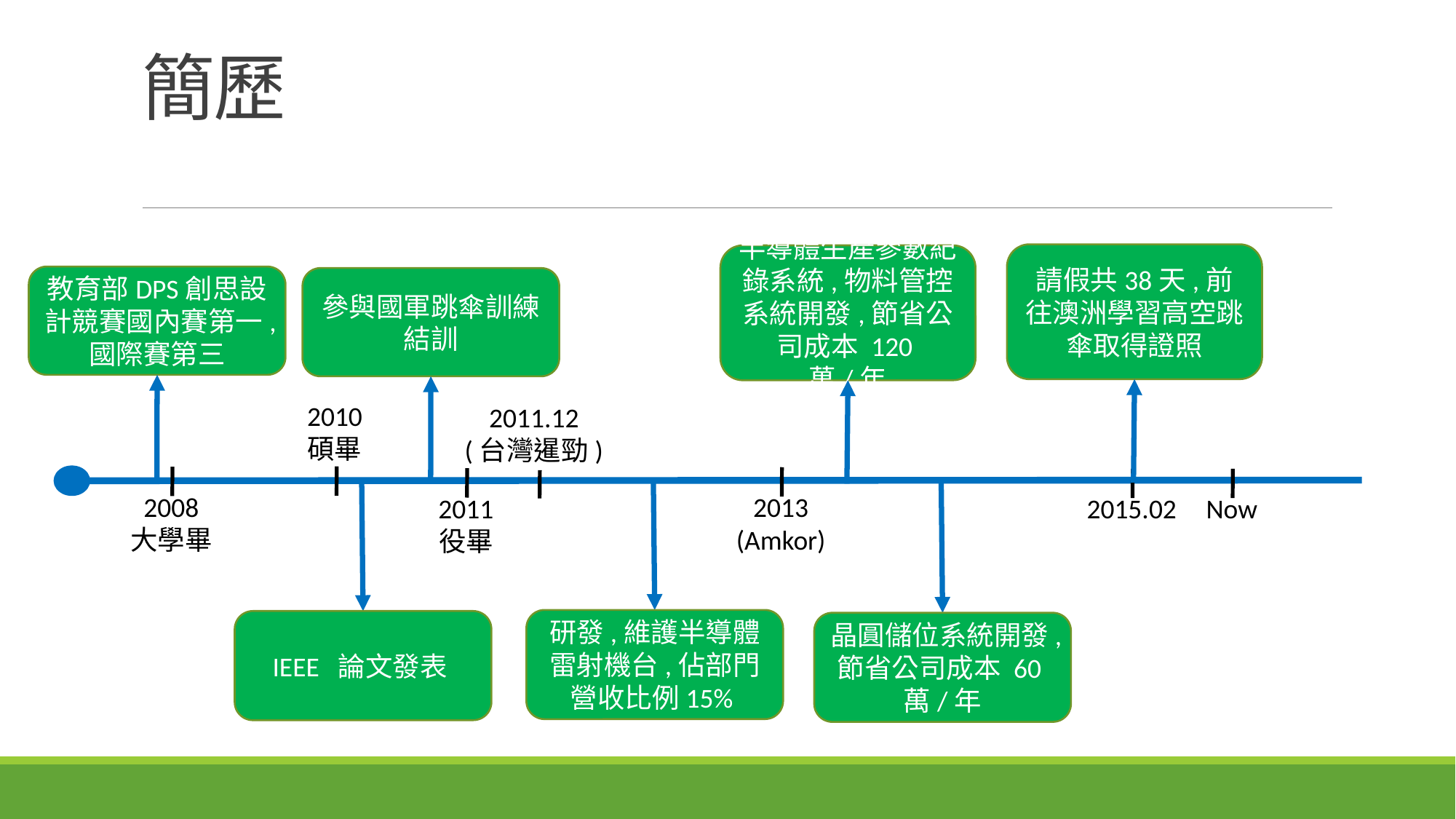

# 簡歷
請假共38天,前往澳洲學習高空跳傘取得證照
半導體生產參數紀錄系統,物料管控系統開發,節省公司成本 120萬/年
教育部DPS創思設計競賽國內賽第一,國際賽第三
參與國軍跳傘訓練結訓
2010
碩畢
2011.12
(台灣暹勁)

2008
大學畢
2013
(Amkor)

2011
役畢
2015.02

Now

研發,維護半導體雷射機台,佔部門營收比例15%
IEEE  論文發表
晶圓儲位系統開發,節省公司成本 60萬/年